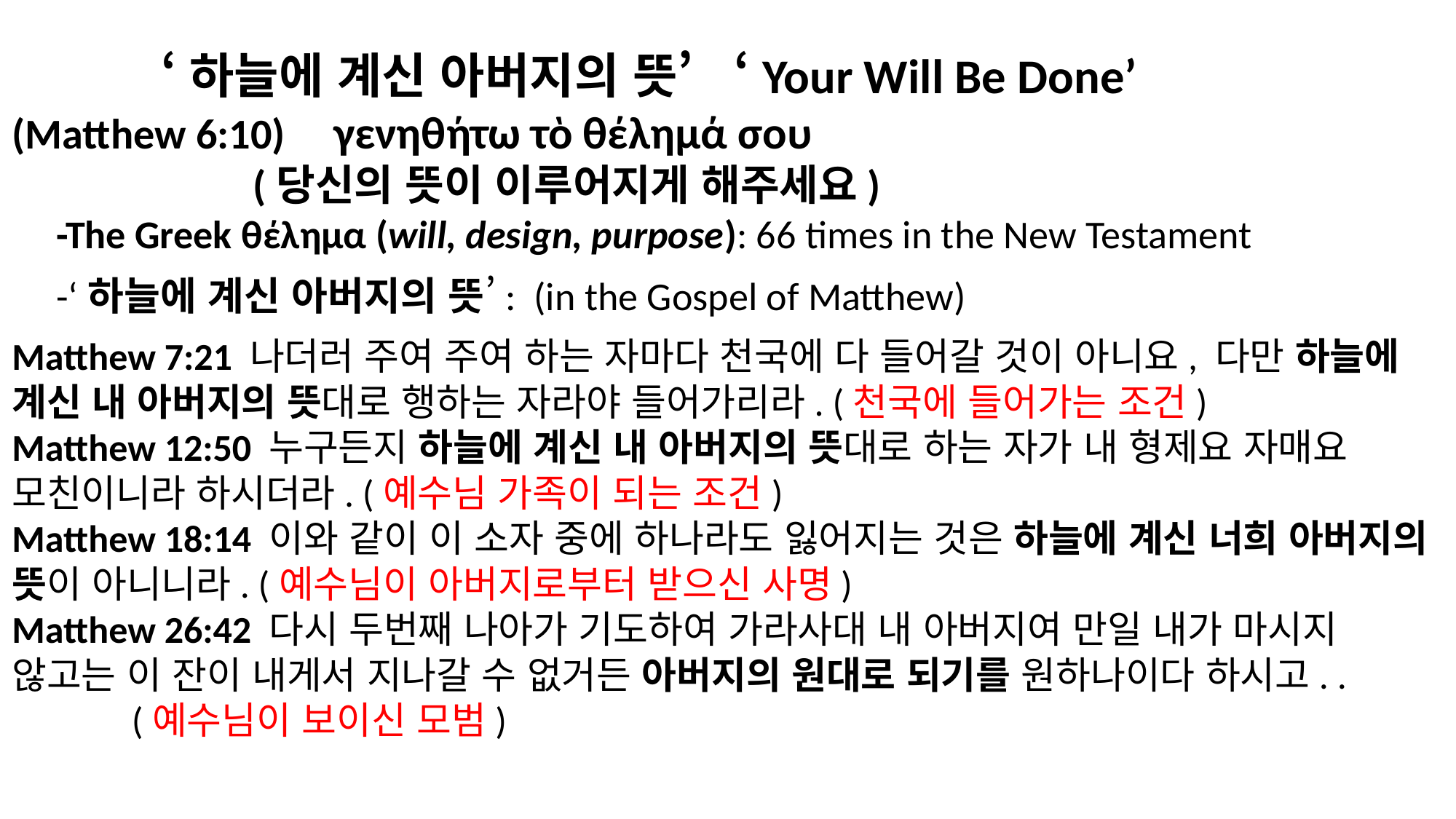

‘하늘에 계신 아버지의 뜻’   ‘Your Will Be Done’
(Matthew 6:10)     γενηθήτω τὸ θέλημά σου
                         (당신의 뜻이 이루어지게 해주세요)
     -The Greek θέλημα (will, design, purpose): 66 times in the New Testament

     -‘하늘에 계신 아버지의 뜻’:  (in the Gospel of Matthew)

Matthew 7:21 나더러 주여 주여 하는 자마다 천국에 다 들어갈 것이 아니요, 다만 하늘에 계신 내 아버지의 뜻대로 행하는 자라야 들어가리라. (천국에 들어가는 조건)
Matthew 12:50 누구든지 하늘에 계신 내 아버지의 뜻대로 하는 자가 내 형제요 자매요 모친이니라 하시더라. (예수님 가족이 되는 조건)
Matthew 18:14 이와 같이 이 소자 중에 하나라도 잃어지는 것은 하늘에 계신 너희 아버지의 뜻이 아니니라. (예수님이 아버지로부터 받으신 사명)
Matthew 26:42 다시 두번째 나아가 기도하여 가라사대 내 아버지여 만일 내가 마시지 않고는 이 잔이 내게서 지나갈 수 없거든 아버지의 원대로 되기를 원하나이다 하시고. .
              (예수님이 보이신 모범)